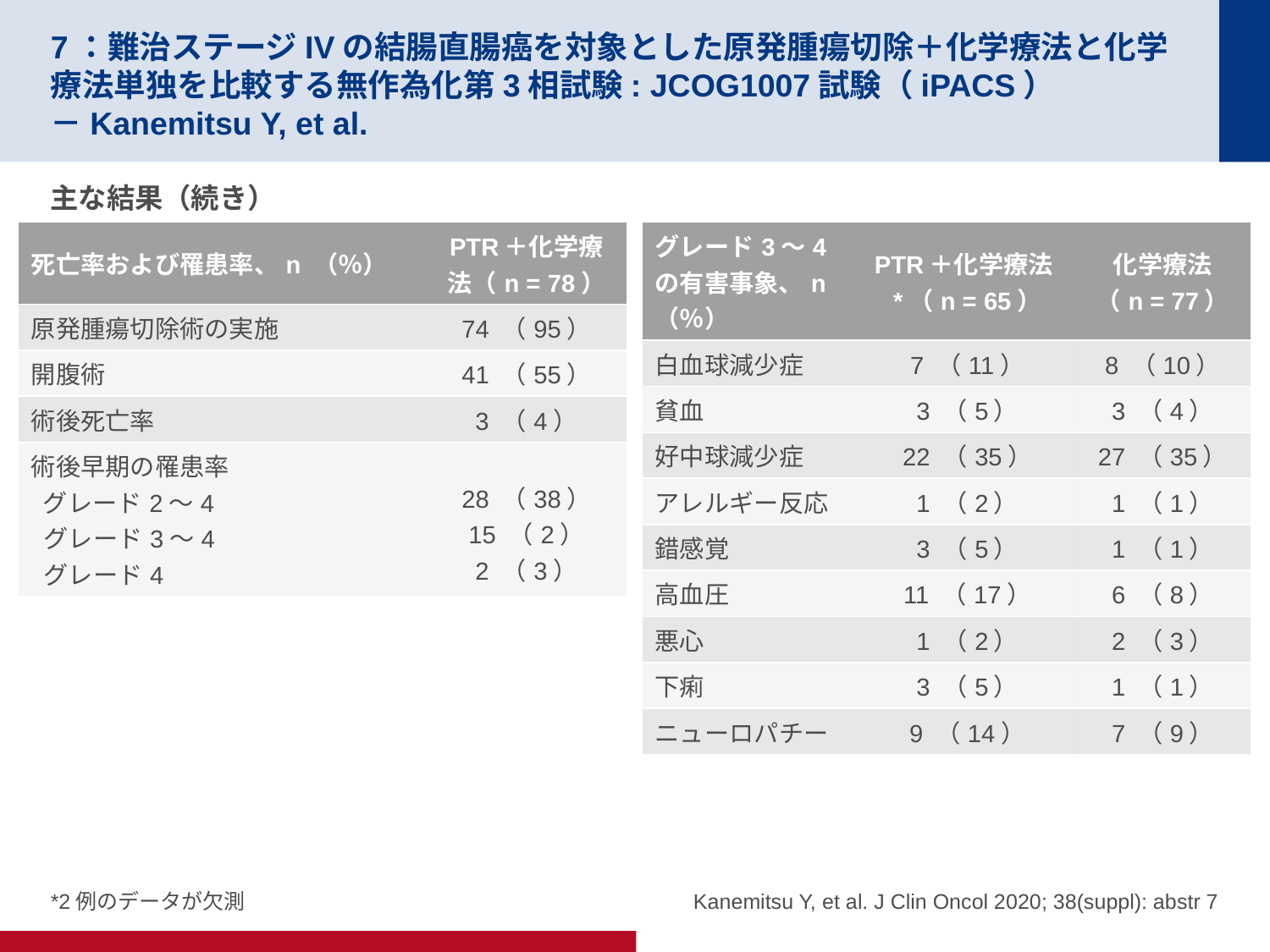

# 7：難治ステージIVの結腸直腸癌を対象とした原発腫瘍切除＋化学療法と化学療法単独を比較する無作為化第3相試験: JCOG1007試験（iPACS） －Kanemitsu Y, et al.
主な結果（続き）
| 死亡率および罹患率、n （％） | PTR＋化学療法（n = 78） |
| --- | --- |
| 原発腫瘍切除術の実施 | 74 （95） |
| 開腹術 | 41 （55） |
| 術後死亡率 | 3 （4） |
| 術後早期の罹患率 グレード2～4 グレード3～4 グレード4 | 28 （38） 15 （2） 2 （3） |
| グレード3～4の有害事象、n （％） | PTR＋化学療法\*（n = 65） | 化学療法（n = 77） |
| --- | --- | --- |
| 白血球減少症 | 7 （11） | 8 （10） |
| 貧血 | 3 （5） | 3 （4） |
| 好中球減少症 | 22 （35） | 27 （35） |
| アレルギー反応 | 1 （2） | 1 （1） |
| 錯感覚 | 3 （5） | 1 （1） |
| 高血圧 | 11 （17） | 6 （8） |
| 悪心 | 1 （2） | 2 （3） |
| 下痢 | 3 （5） | 1 （1） |
| ニューロパチー | 9 （14） | 7 （9） |
*2例のデータが欠測
Kanemitsu Y, et al. J Clin Oncol 2020; 38(suppl): abstr 7